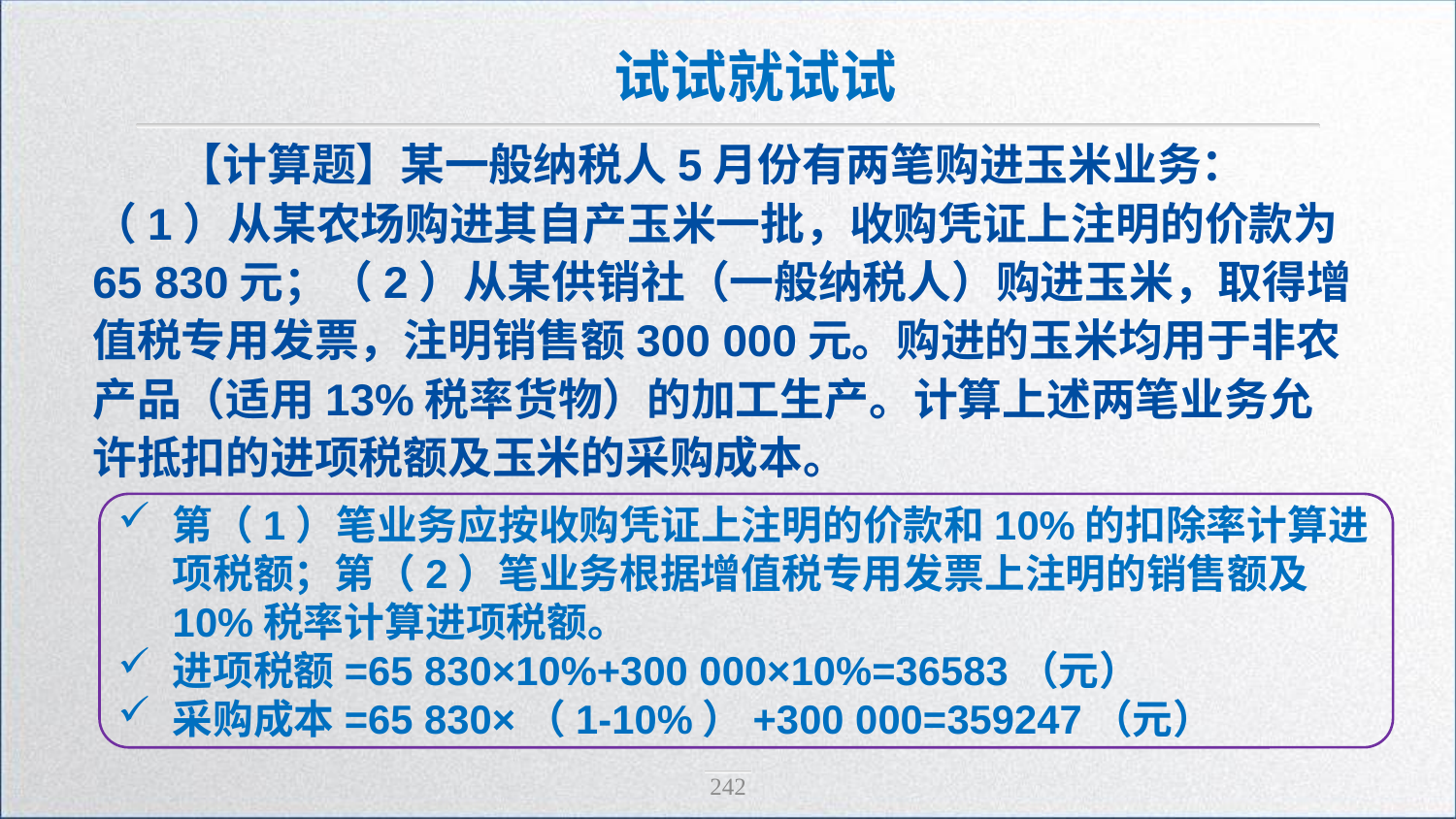

试试就试试
【计算题】某一般纳税人5月份有两笔购进玉米业务：（1）从某农场购进其自产玉米一批，收购凭证上注明的价款为65 830元；（2）从某供销社（一般纳税人）购进玉米，取得增值税专用发票，注明销售额300 000元。购进的玉米均用于非农产品（适用13%税率货物）的加工生产。计算上述两笔业务允许抵扣的进项税额及玉米的采购成本。

第（1）笔业务应按收购凭证上注明的价款和10%的扣除率计算进项税额；第（2）笔业务根据增值税专用发票上注明的销售额及10%税率计算进项税额。
进项税额=65 830×10%+300 000×10%=36583（元）
采购成本=65 830×（1-10%）+300 000=359247（元）
242